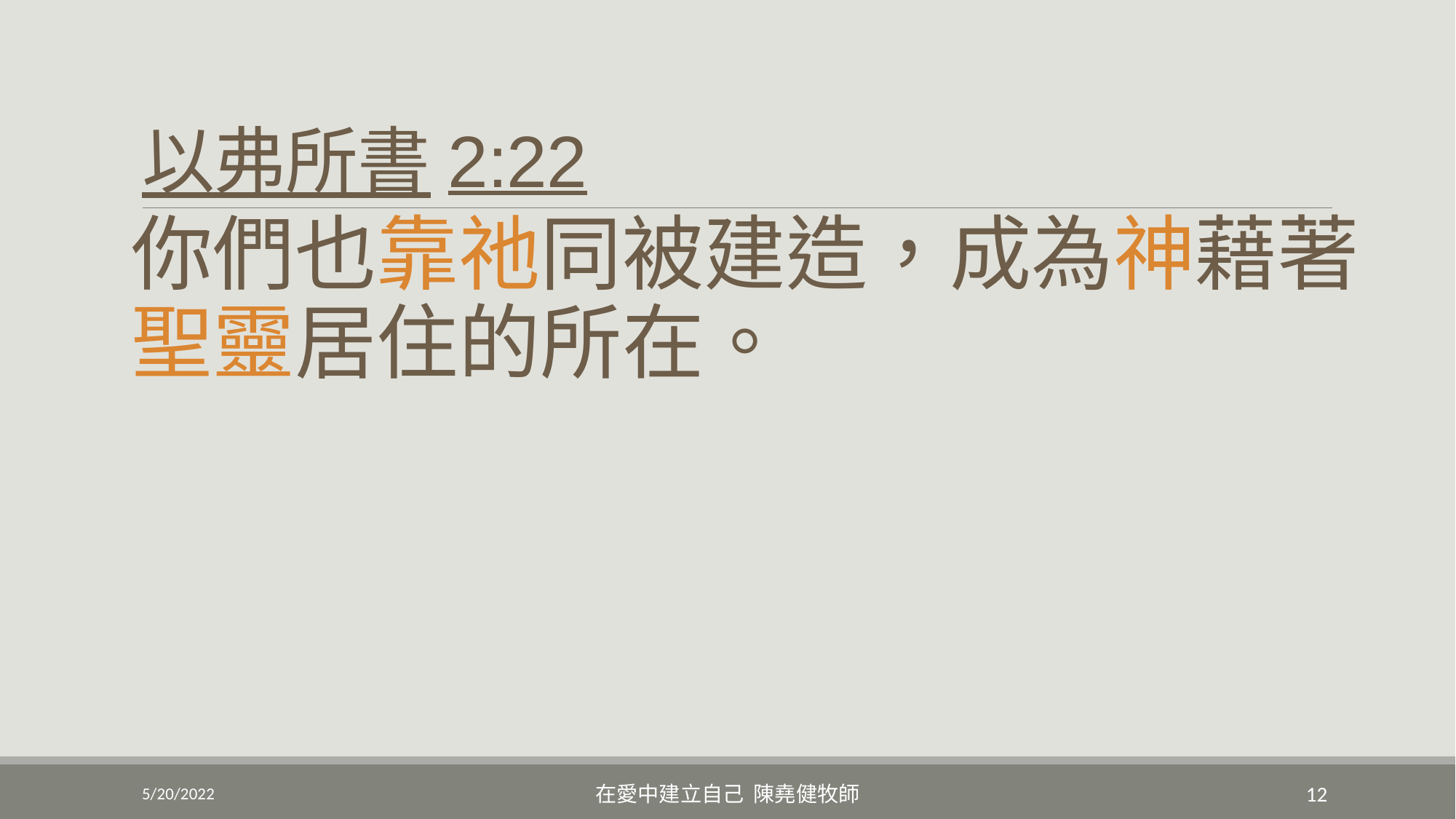

# 以弗所書2:22
你們也靠祂同被建造，成為神藉著聖靈居住的所在。

5/20/2022
在愛中建立自己  陳堯健牧師
12